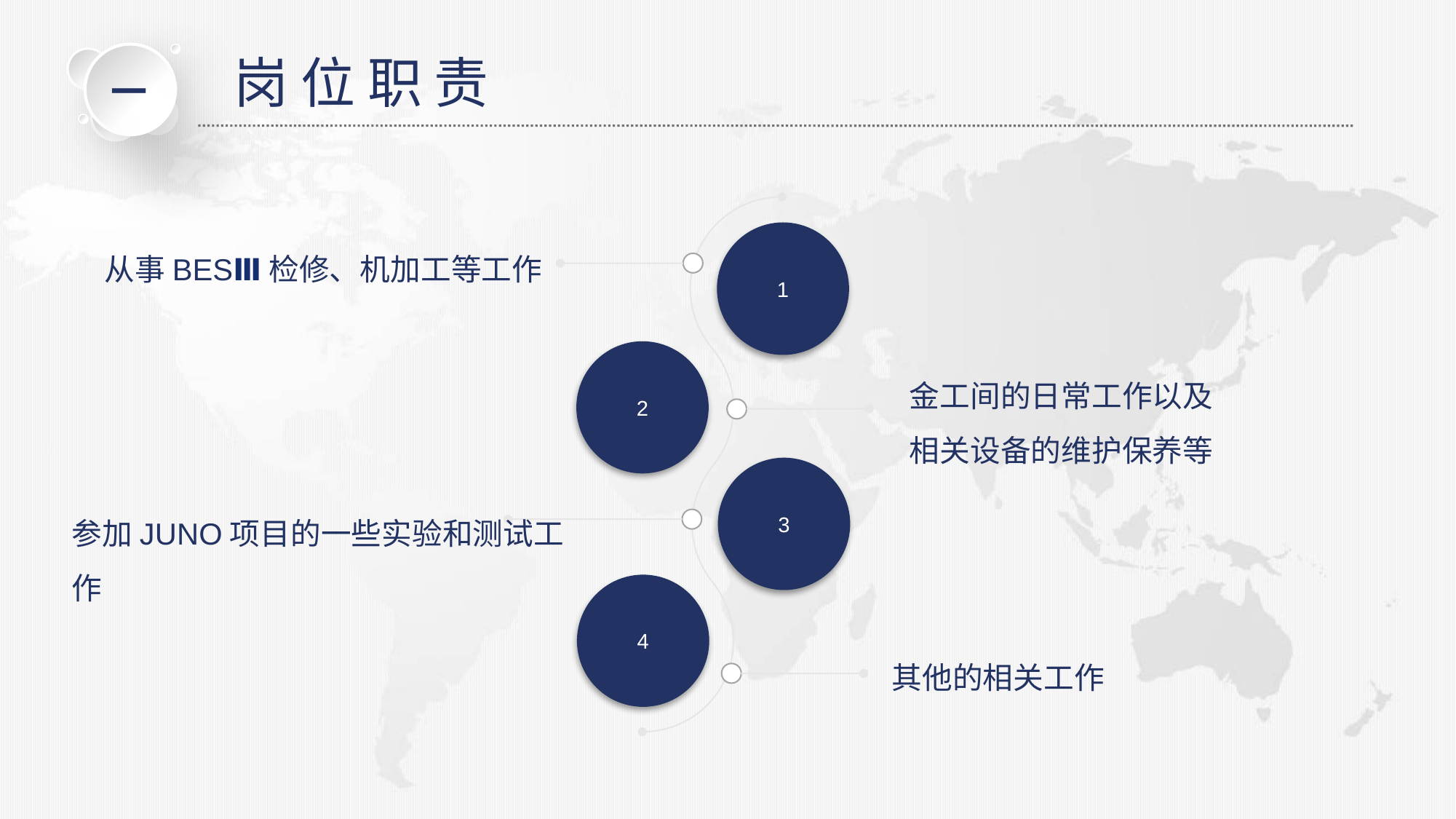

一

岗 位 职 责

1
从事BESⅢ检修、机加工等工作

2
金工间的日常工作以及
相关设备的维护保养等

3
参加JUNO项目的一些实验和测试工作

4
其他的相关工作